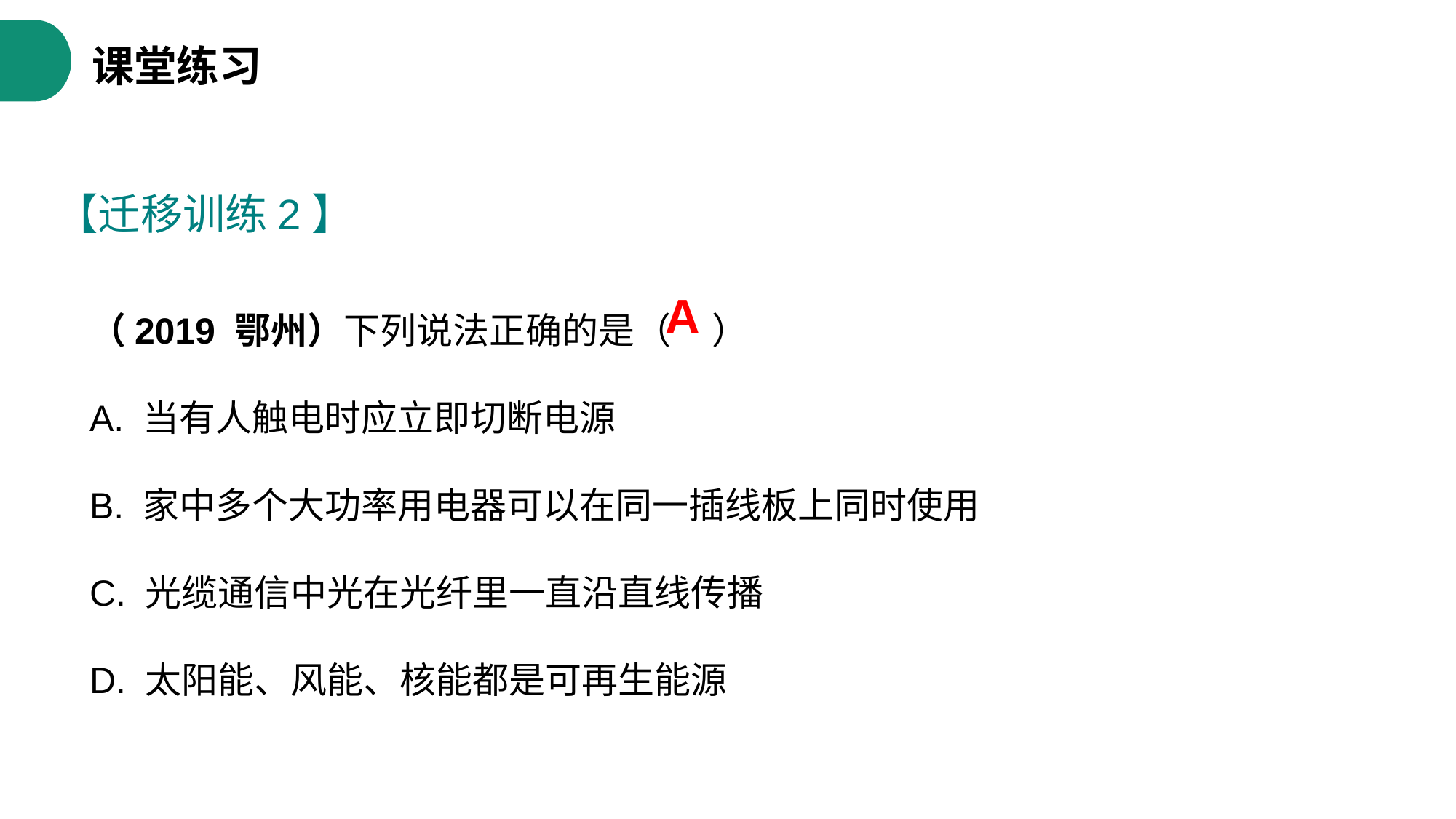

课堂练习
【迁移训练2】
（2019 鄂州）下列说法正确的是（     ）
A. 当有人触电时应立即切断电源
B. 家中多个大功率用电器可以在同一插线板上同时使用
C. 光缆通信中光在光纤里一直沿直线传播
D. 太阳能、风能、核能都是可再生能源
A